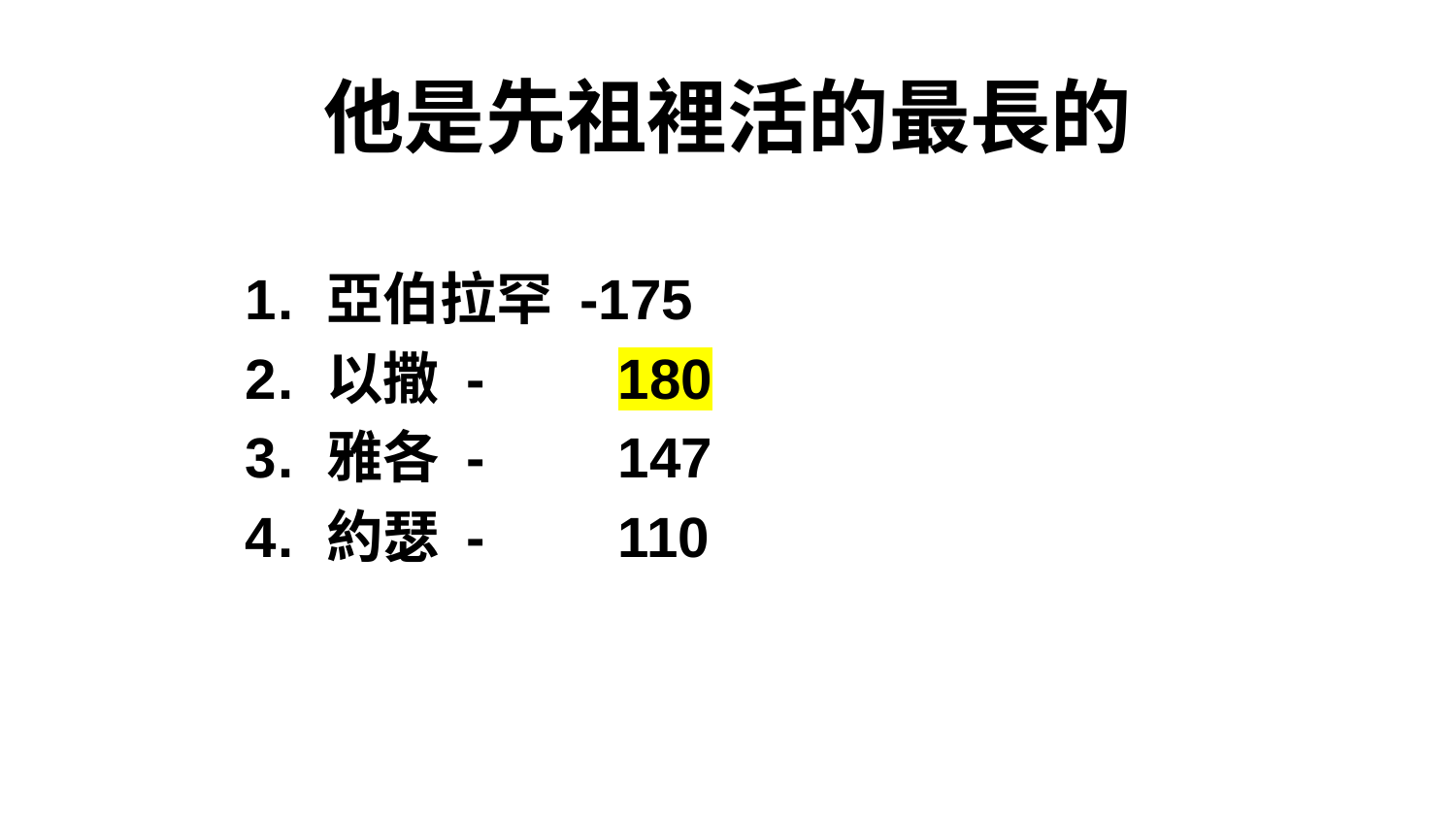

# 他是先祖裡活的最長的
亞伯拉罕 -175
以撒 - 	180
雅各 - 	147
約瑟 - 	110